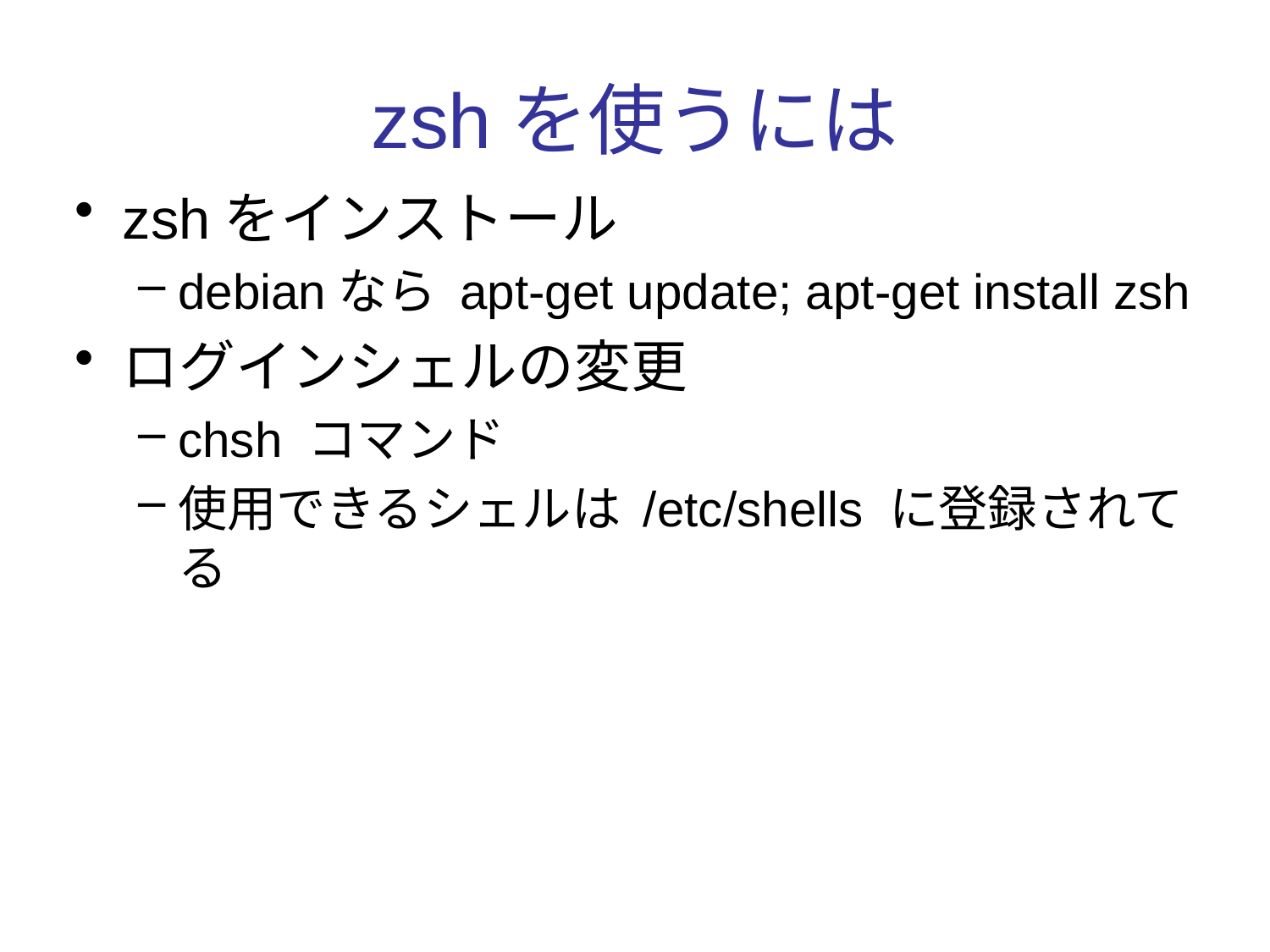

# zshを使うには
zshをインストール
debianなら apt-get update; apt-get install zsh
ログインシェルの変更
chsh コマンド
使用できるシェルは /etc/shells に登録されてる